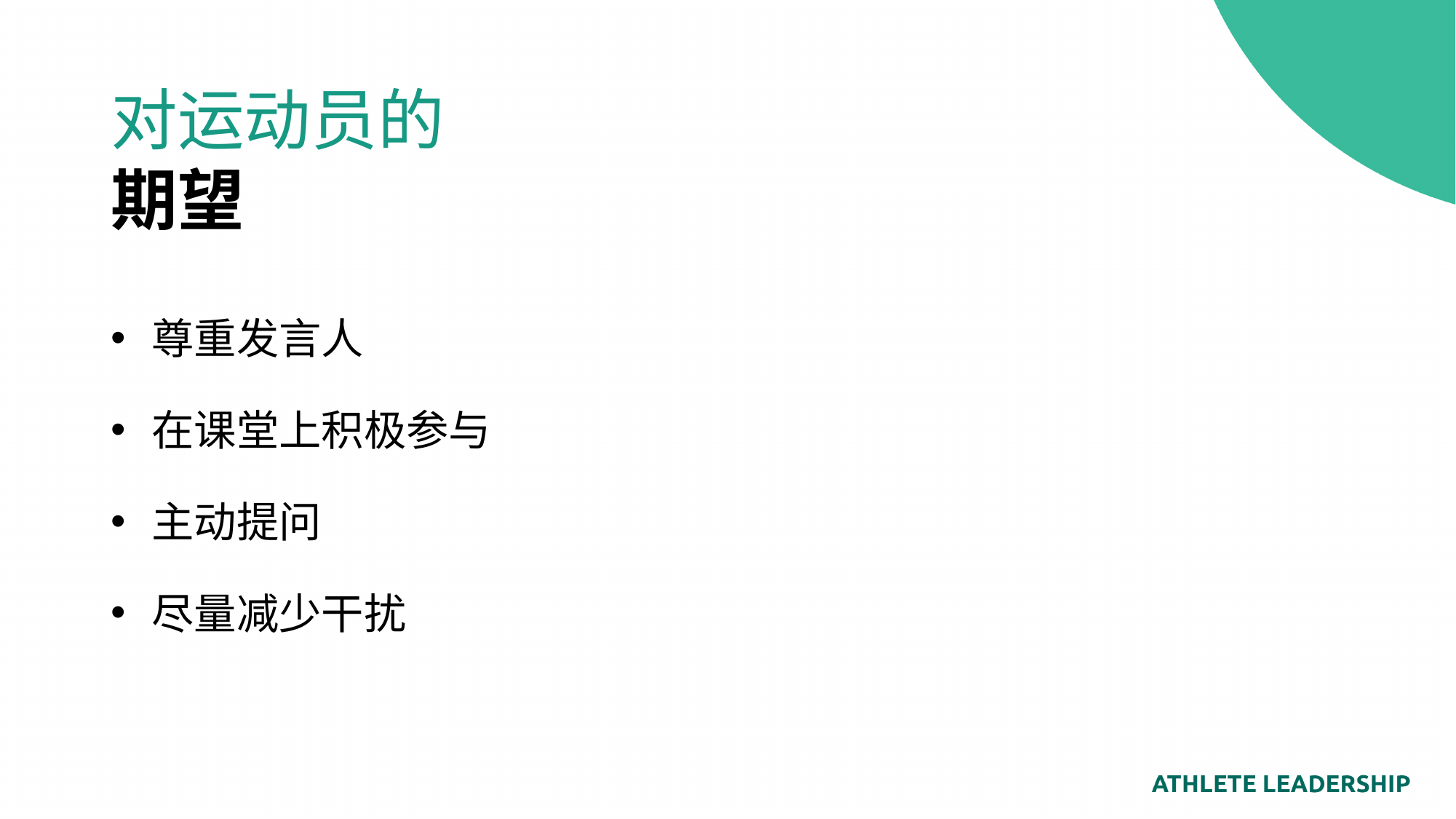

# 对运动员的
期望
尊重发言人
在课堂上积极参与
主动提问
尽量减少干扰